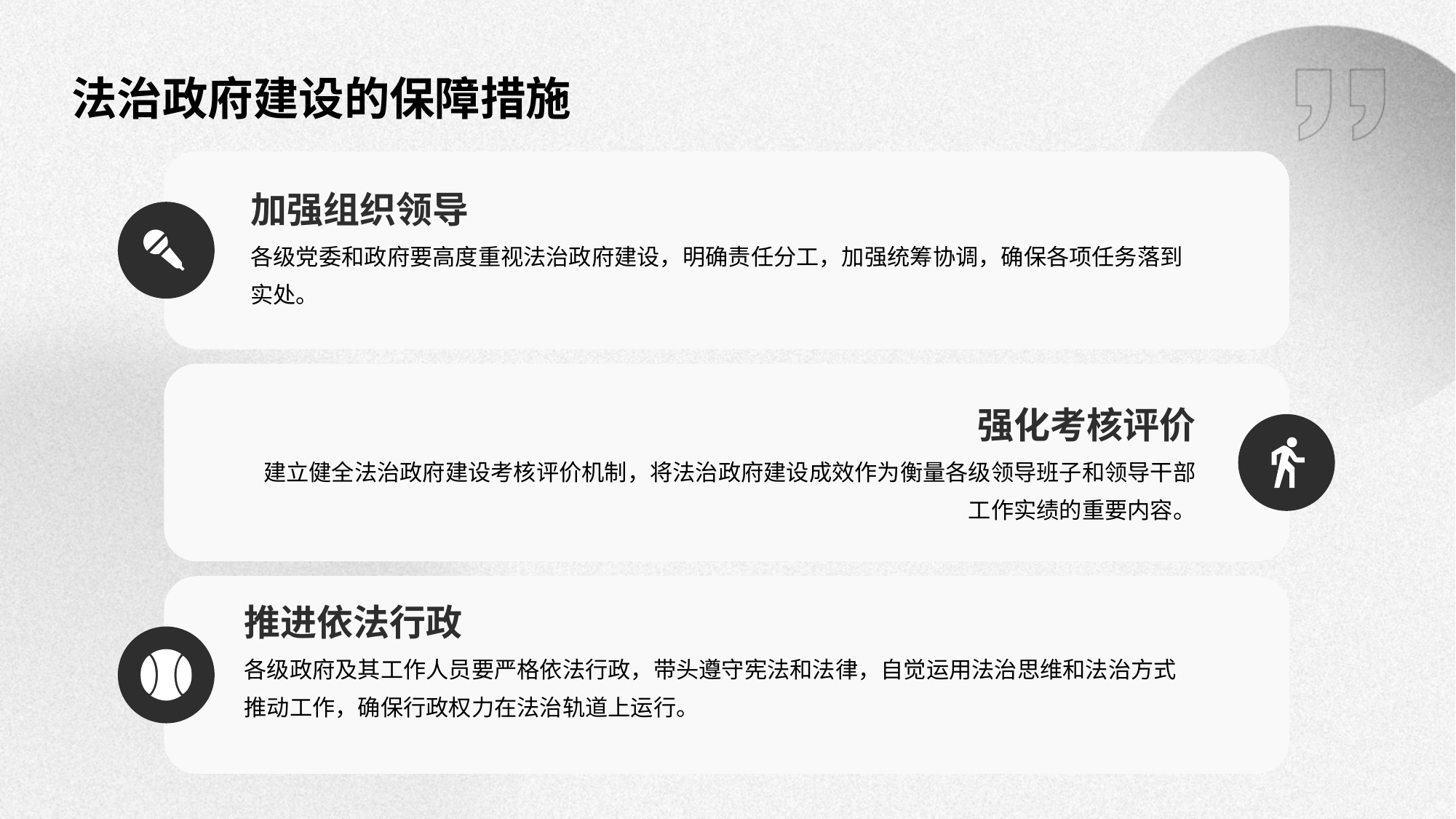

法治政府建设的保障措施

加强组织领导

各级党委和政府要高度重视法治政府建设，明确责任分工，加强统筹协调，确保各项任务落到实处。

强化考核评价

建立健全法治政府建设考核评价机制，将法治政府建设成效作为衡量各级领导班子和领导干部工作实绩的重要内容。

推进依法行政

各级政府及其工作人员要严格依法行政，带头遵守宪法和法律，自觉运用法治思维和法治方式推动工作，确保行政权力在法治轨道上运行。